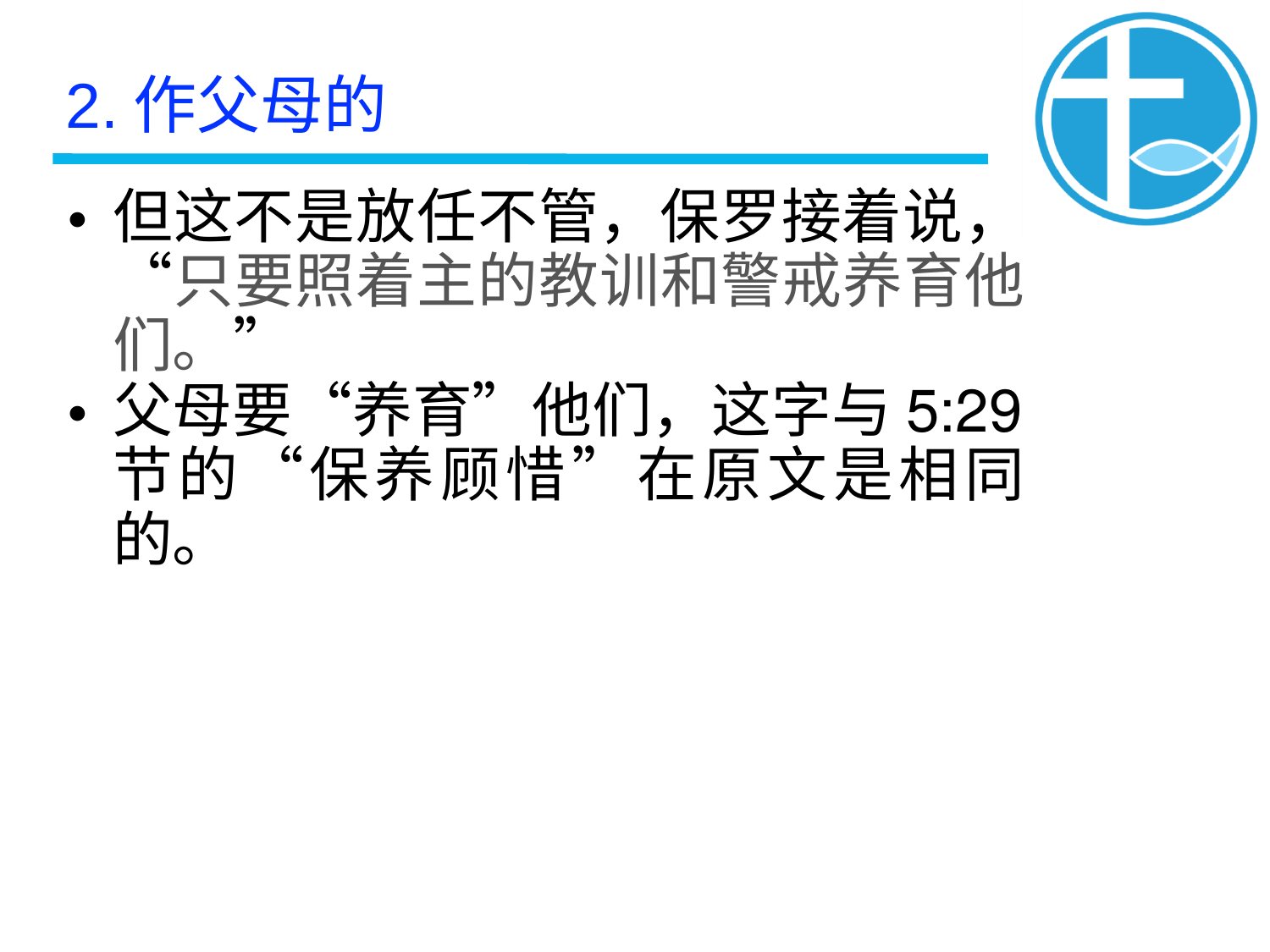

2.作父母的
但这不是放任不管，保罗接着说，“只要照着主的教训和警戒养育他们。”
父母要“养育”他们，这字与5:29节的“保养顾惜”在原文是相同的。